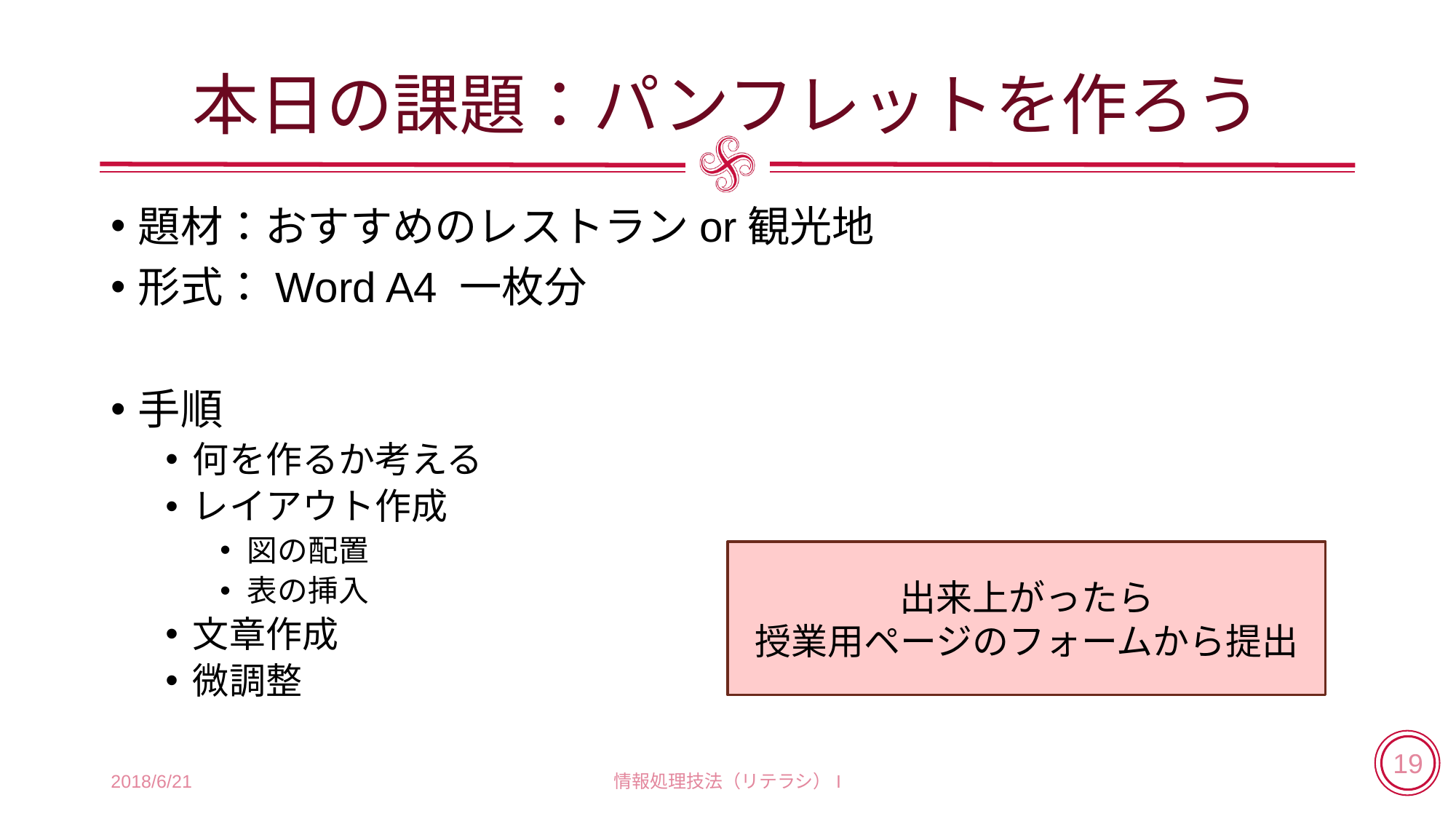

# 本日の課題：パンフレットを作ろう
題材：おすすめのレストランor観光地
形式：Word A4 一枚分

手順
何を作るか考える
レイアウト作成
図の配置
表の挿入
文章作成
微調整
出来上がったら
授業用ページのフォームから提出
2018/6/21
情報処理技法（リテラシ）I